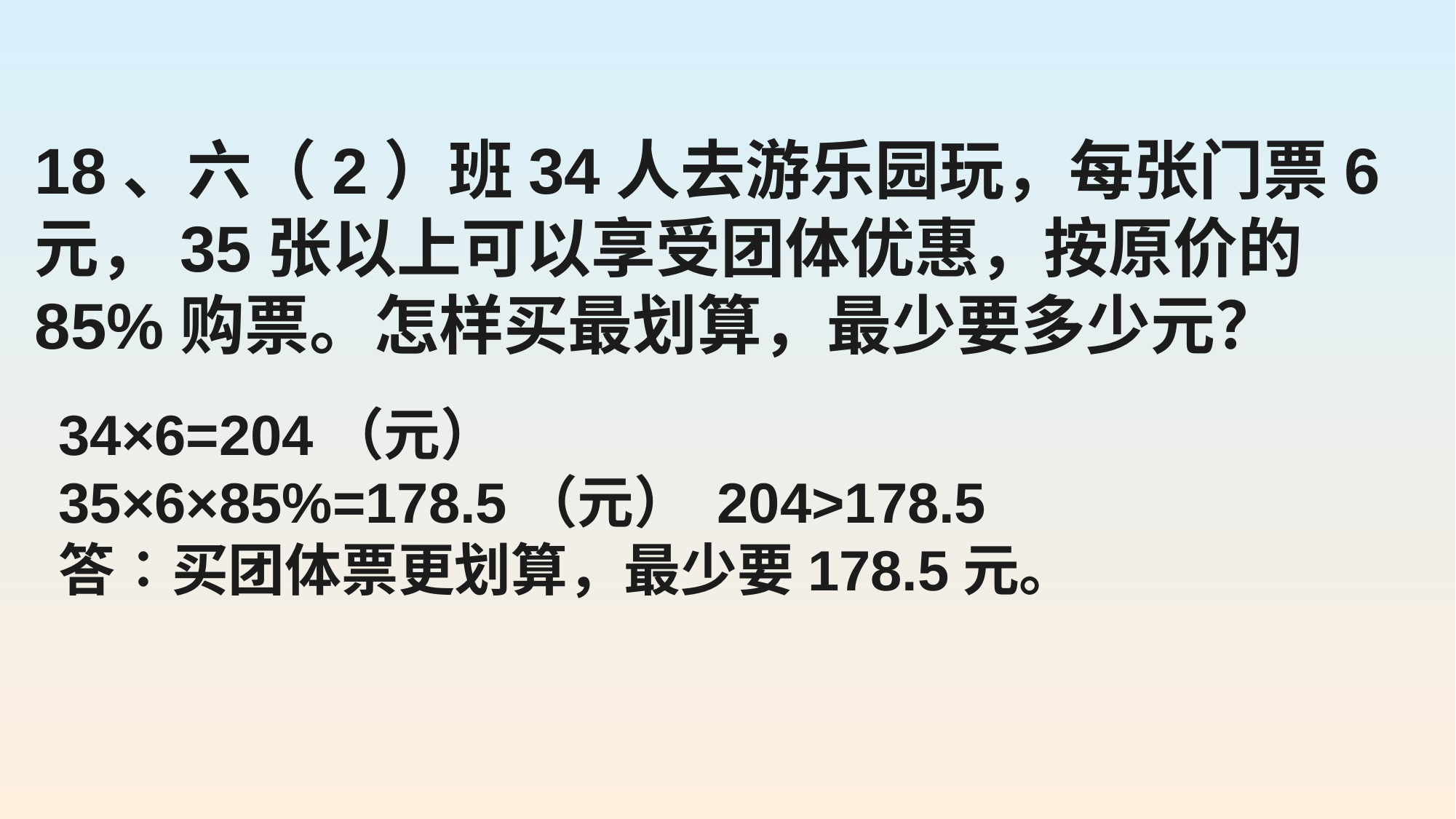

18、六（2）班34人去游乐园玩，每张门票6元，35张以上可以享受团体优惠，按原价的85%购票。怎样买最划算，最少要多少元？
34×6=204（元）
35×6×85%=178.5（元） 204>178.5
答∶买团体票更划算，最少要178.5元。